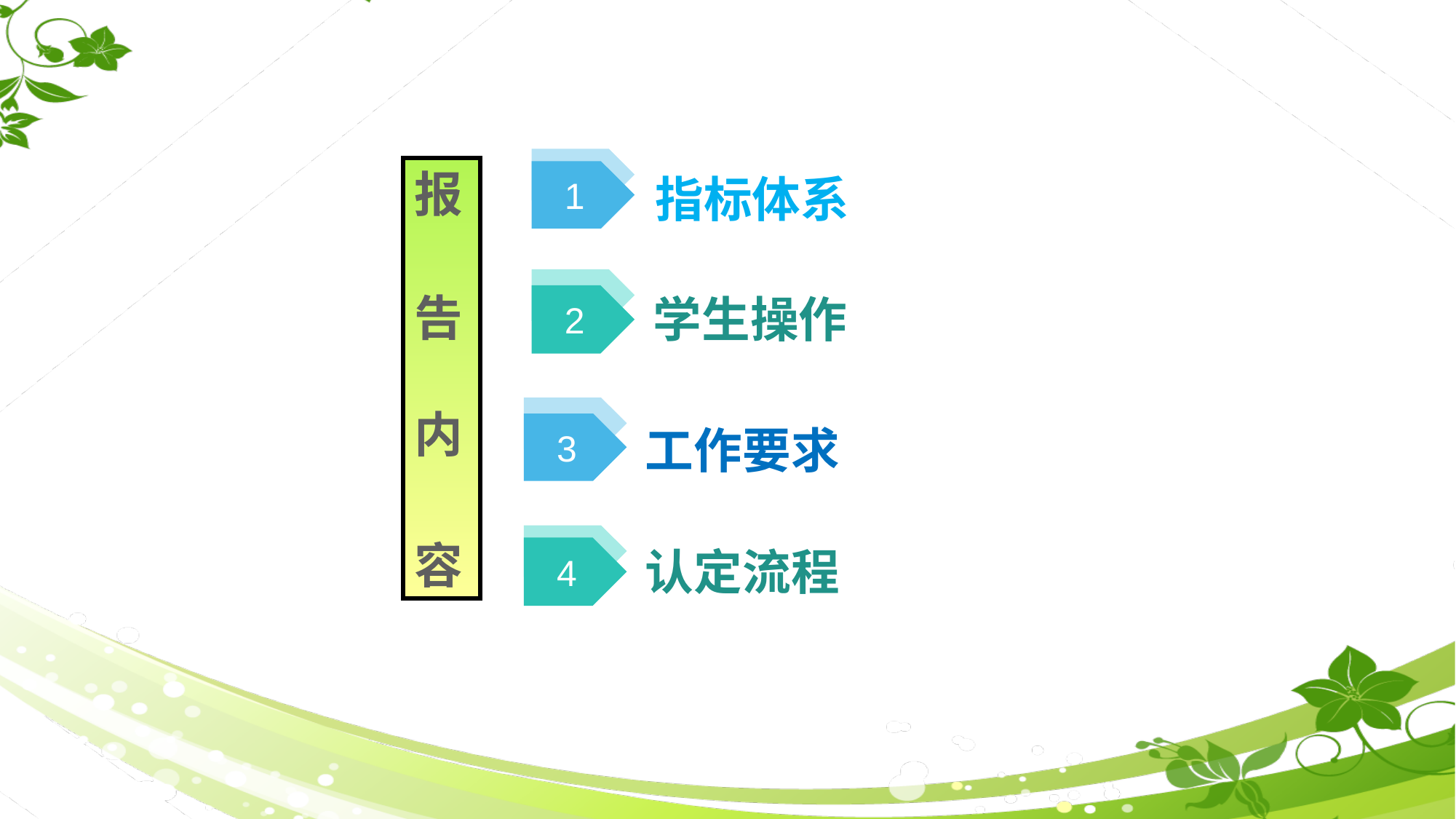

指标体系
1
报

告

内

容
学生操作

2

工作要求
3
认定流程

4